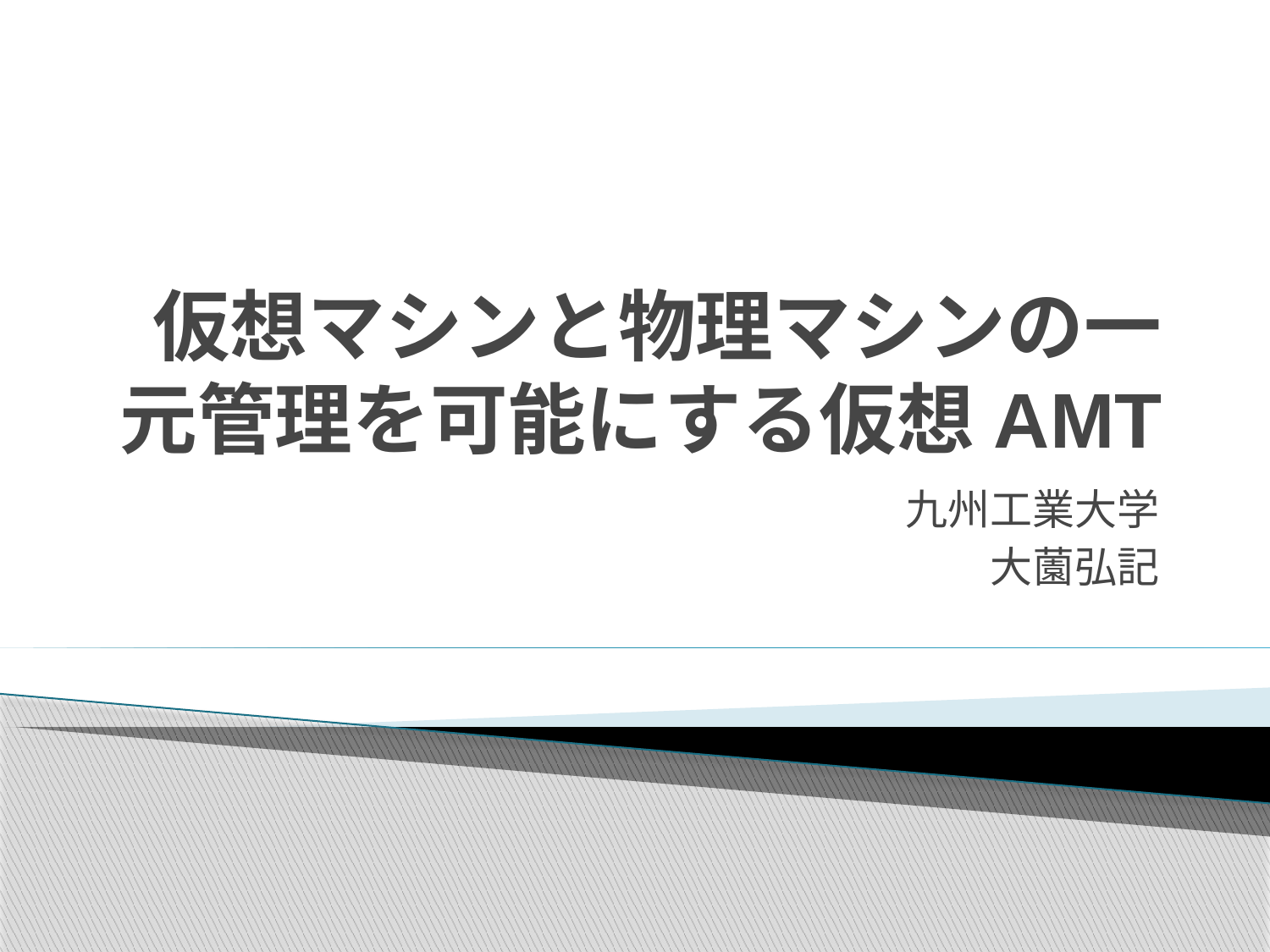

# 仮想マシンと物理マシンの一元管理を可能にする仮想AMT
九州工業大学
　大薗弘記